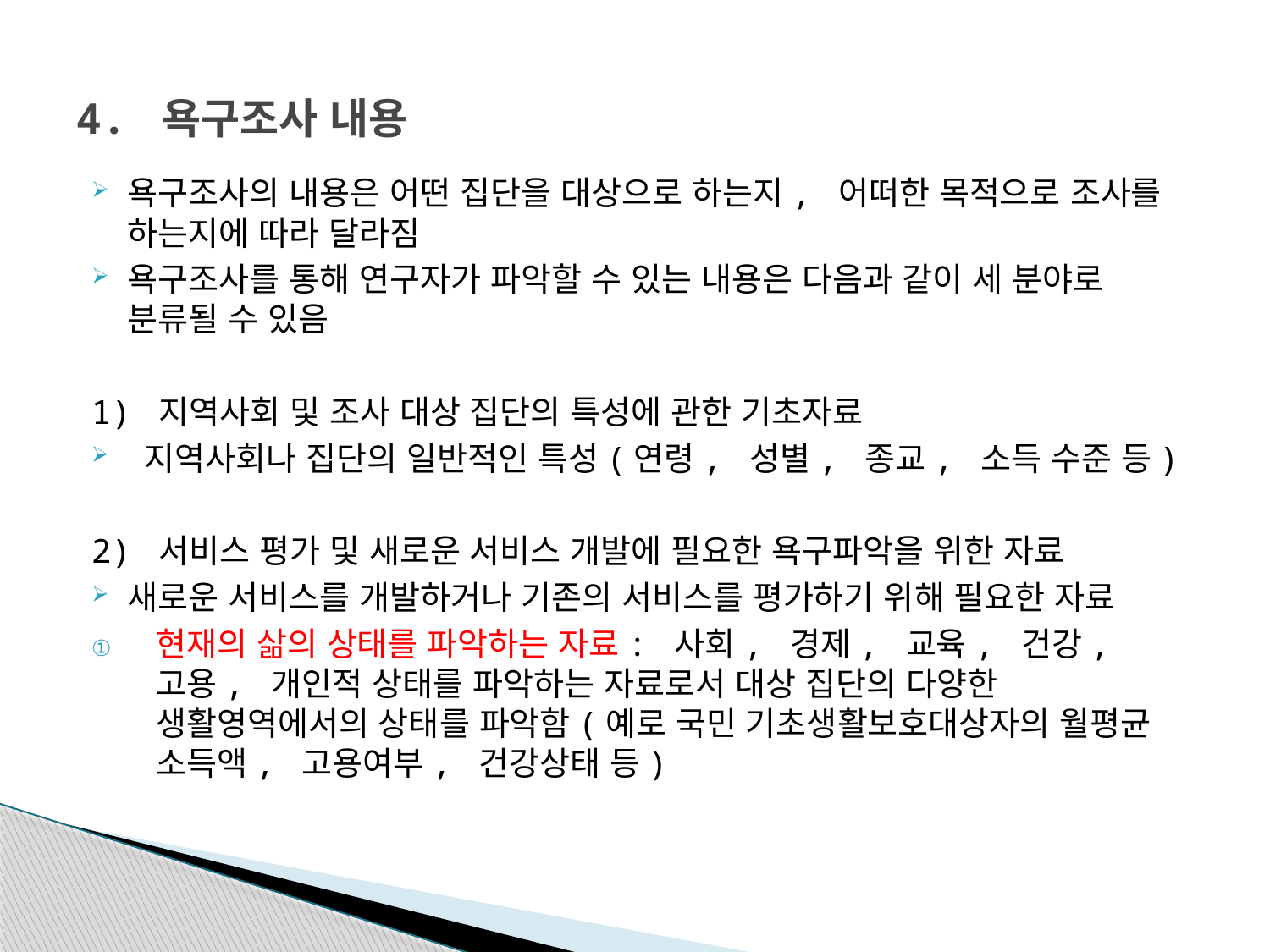

# 4. 욕구조사 내용
욕구조사의 내용은 어떤 집단을 대상으로 하는지, 어떠한 목적으로 조사를 하는지에 따라 달라짐
욕구조사를 통해 연구자가 파악할 수 있는 내용은 다음과 같이 세 분야로 분류될 수 있음

1) 지역사회 및 조사 대상 집단의 특성에 관한 기초자료
 지역사회나 집단의 일반적인 특성(연령, 성별, 종교, 소득 수준 등)

2) 서비스 평가 및 새로운 서비스 개발에 필요한 욕구파악을 위한 자료
새로운 서비스를 개발하거나 기존의 서비스를 평가하기 위해 필요한 자료
현재의 삶의 상태를 파악하는 자료: 사회, 경제, 교육, 건강, 고용, 개인적 상태를 파악하는 자료로서 대상 집단의 다양한 생활영역에서의 상태를 파악함(예로 국민 기초생활보호대상자의 월평균 소득액, 고용여부, 건강상태 등)